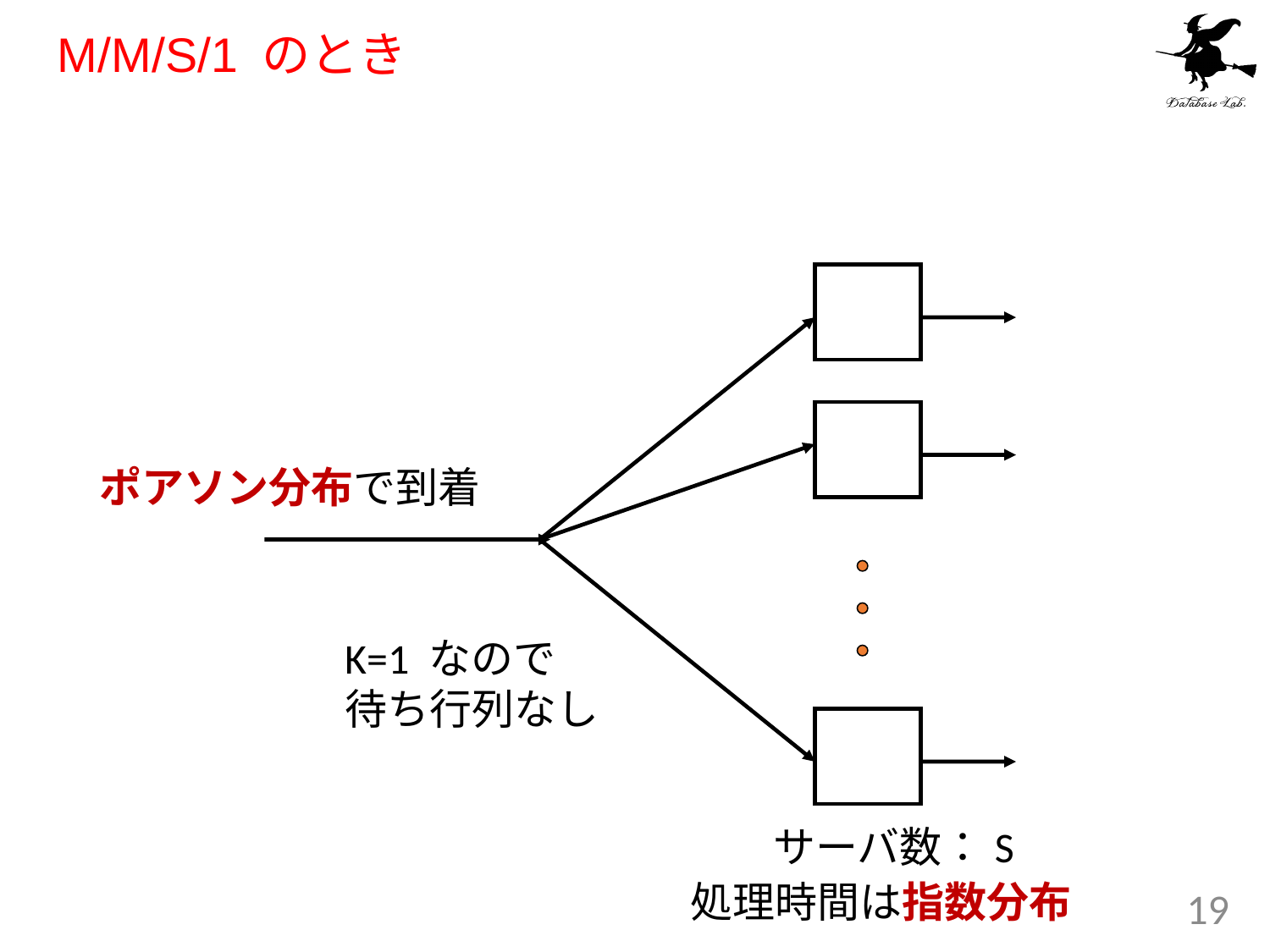

# M/M/S/1 のとき

ポアソン分布で到着

K=1 なので
待ち行列なし

サーバ数：S
処理時間は指数分布
19